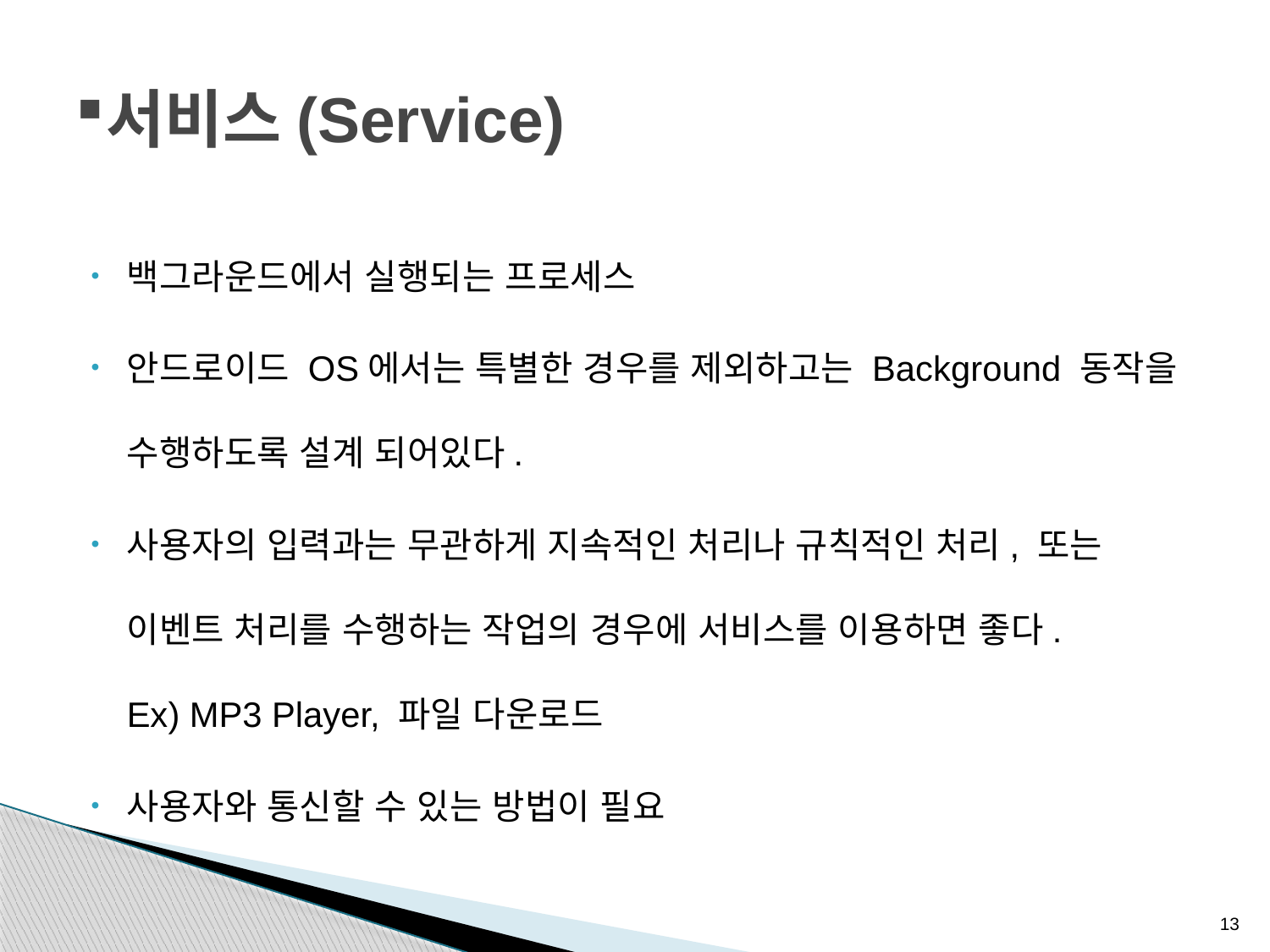

# 서비스(Service)
백그라운드에서 실행되는 프로세스
안드로이드 OS에서는 특별한 경우를 제외하고는 Background 동작을 수행하도록 설계 되어있다.
사용자의 입력과는 무관하게 지속적인 처리나 규칙적인 처리, 또는 이벤트 처리를 수행하는 작업의 경우에 서비스를 이용하면 좋다.
Ex) MP3 Player, 파일 다운로드
사용자와 통신할 수 있는 방법이 필요
13